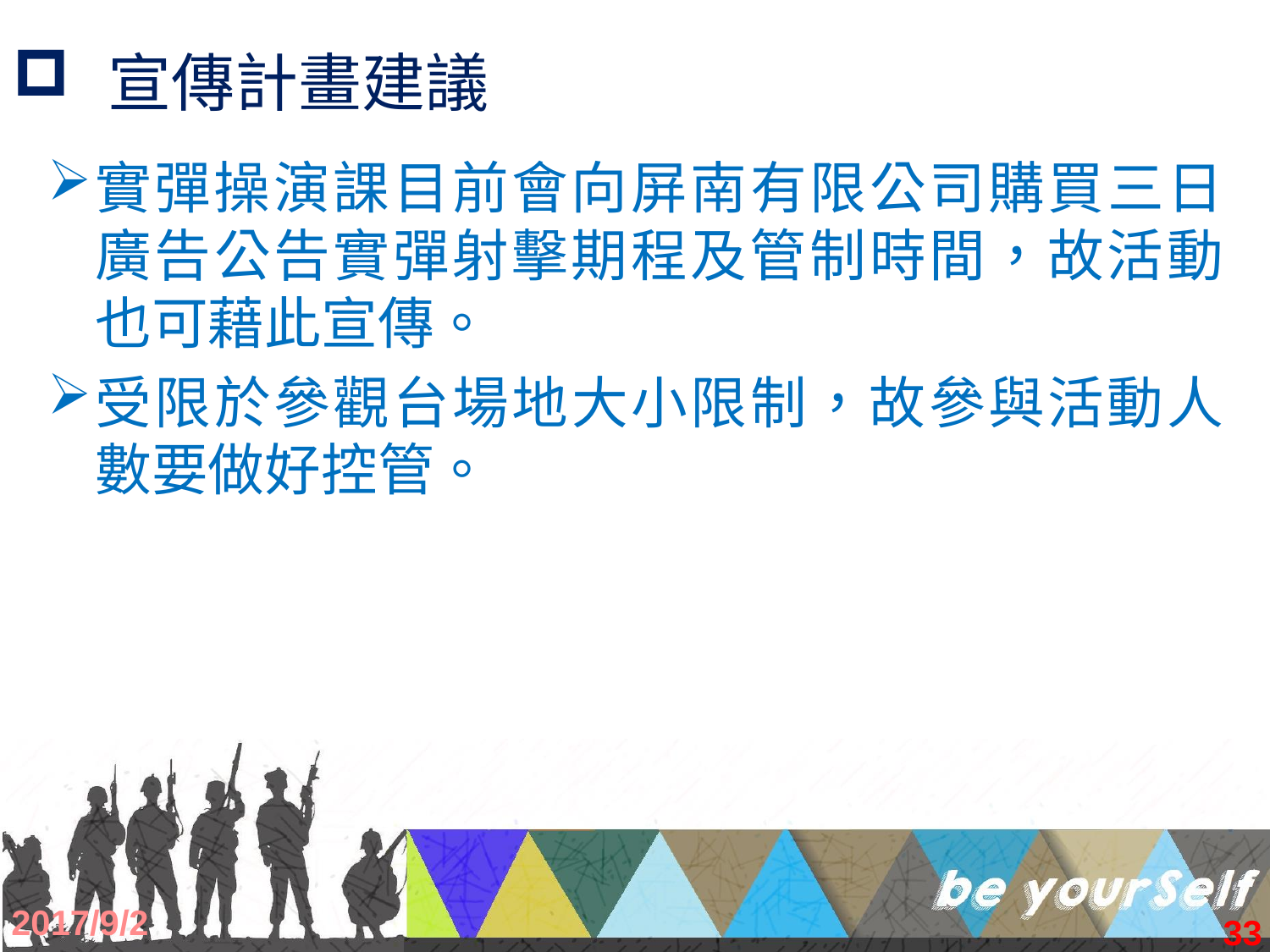

# 宣傳計畫建議
實彈操演課目前會向屏南有限公司購買三日廣告公告實彈射擊期程及管制時間，故活動也可藉此宣傳。
受限於參觀台場地大小限制，故參與活動人數要做好控管。

2017/9/2
33